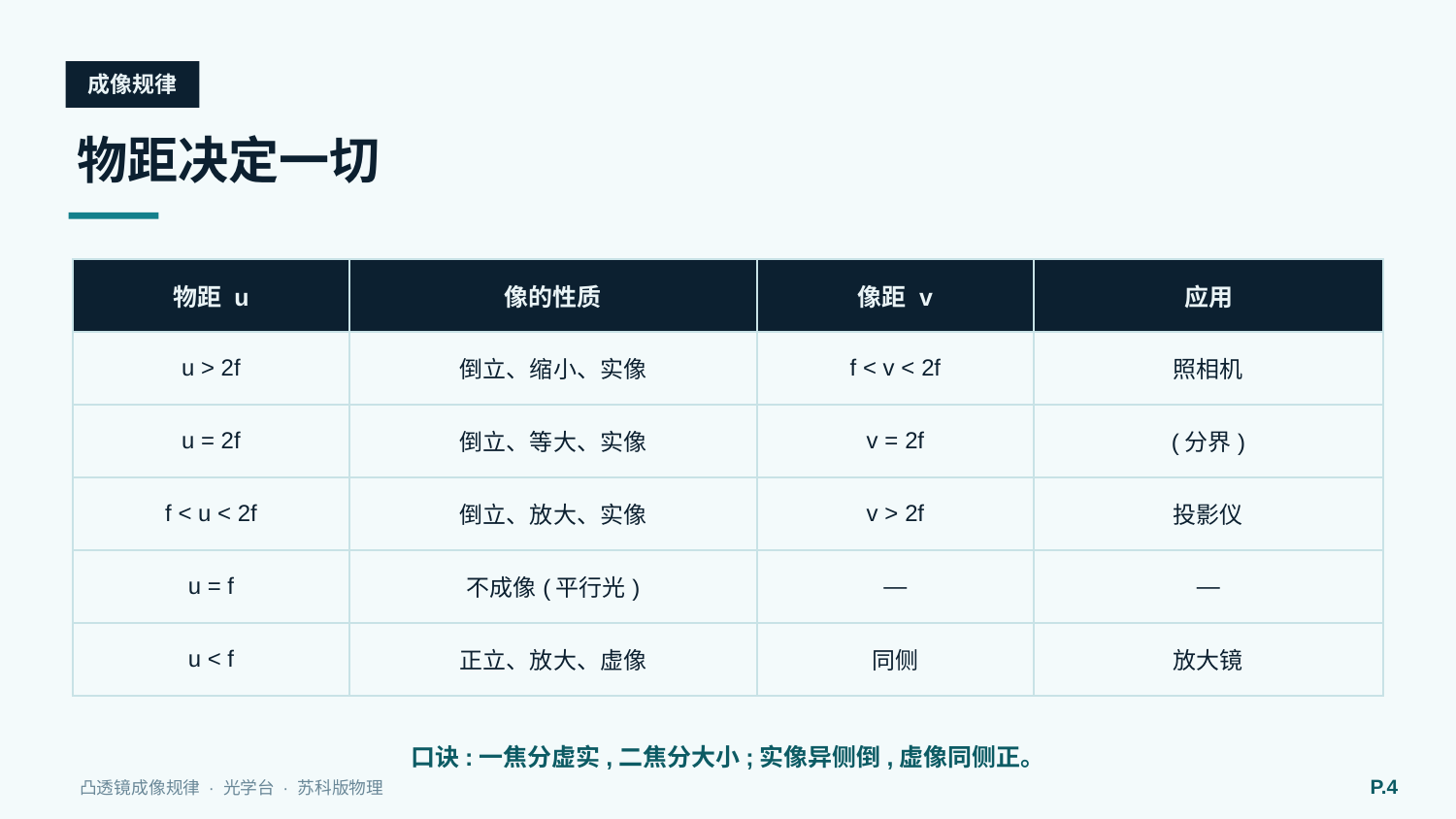

成像规律

物距决定一切

| 物距 u | 像的性质 | 像距 v | 应用 |
| --- | --- | --- | --- |
| u > 2f | 倒立、缩小、实像 | f < v < 2f | 照相机 |
| u = 2f | 倒立、等大、实像 | v = 2f | (分界) |
| f < u < 2f | 倒立、放大、实像 | v > 2f | 投影仪 |
| u = f | 不成像(平行光) | — | — |
| u < f | 正立、放大、虚像 | 同侧 | 放大镜 |
口诀:一焦分虚实,二焦分大小;实像异侧倒,虚像同侧正。
P.4
凸透镜成像规律 · 光学台 · 苏科版物理